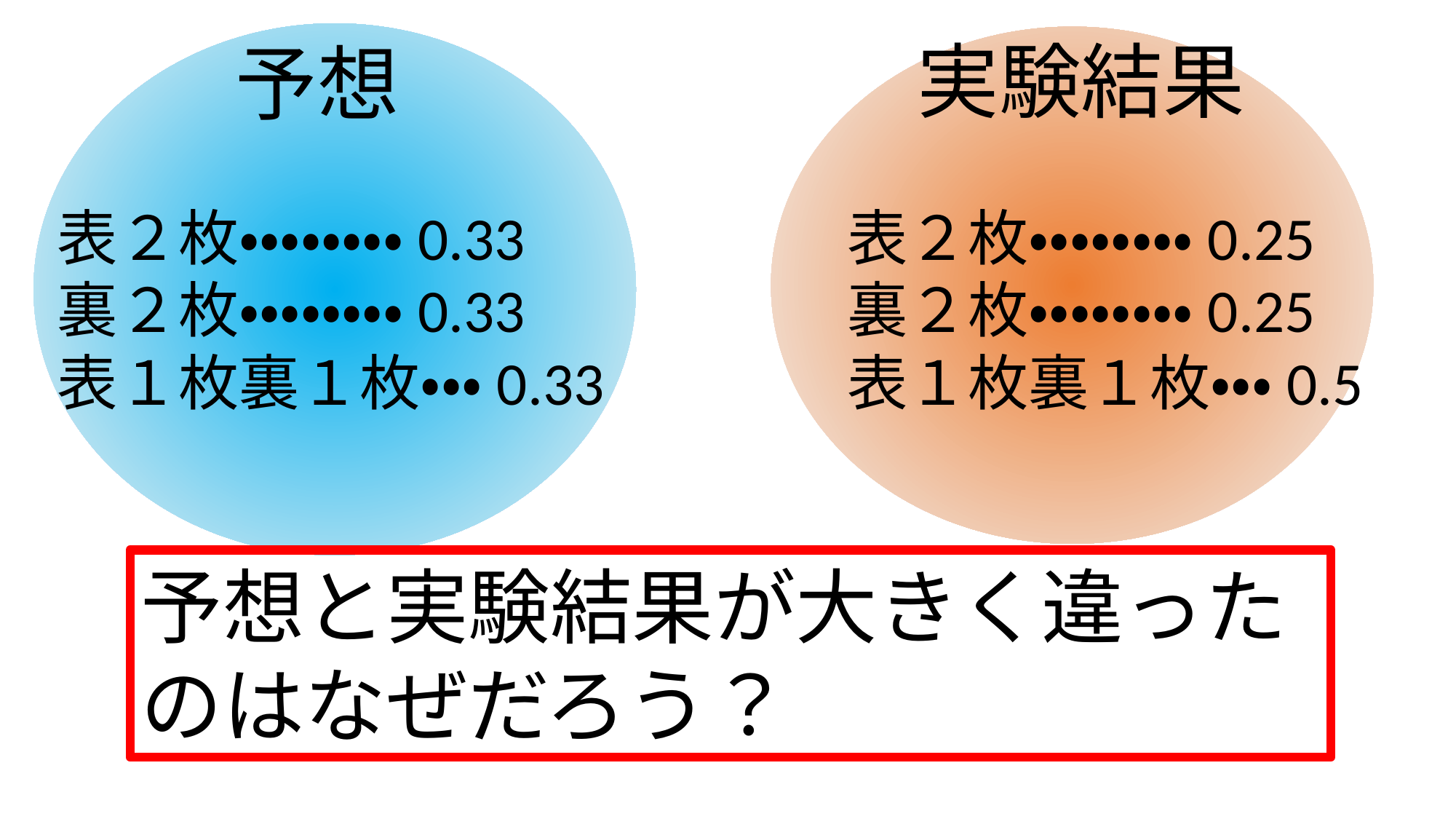

実験結果
予想

表２枚・・・・・・・・0.33
裏２枚・・・・・・・・0.33
表１枚裏１枚・・・0.33
表２枚・・・・・・・・0.25
裏２枚・・・・・・・・0.25
表１枚裏１枚・・・0.5
予想と実験結果が大きく違ったのはなぜだろう？